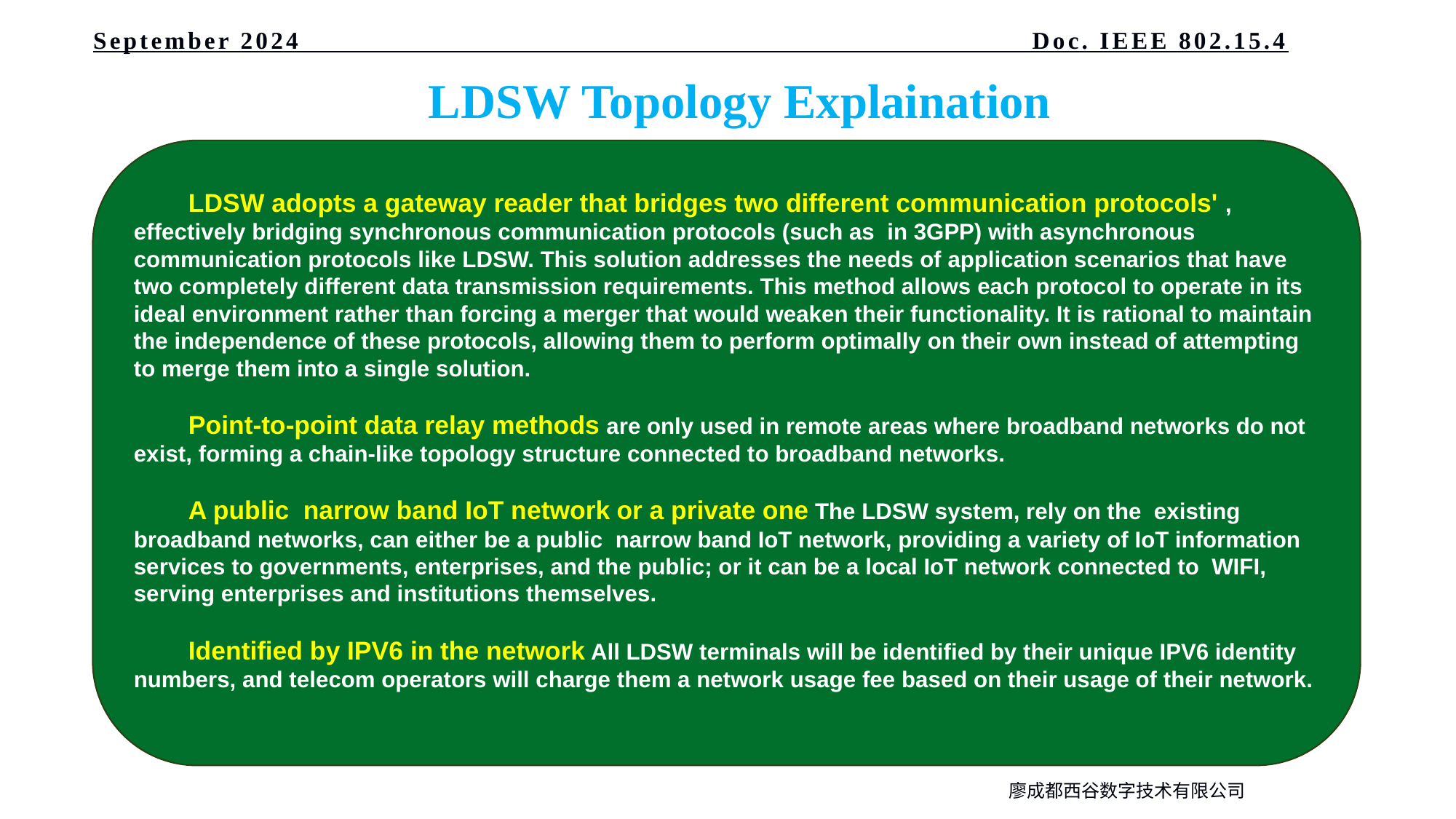

# September 2024                                                                                 Doc. IEEE 802.15.4
LDSW Topology Explaination
LDSW adopts a gateway reader that bridges two different communication protocols' , effectively bridging synchronous communication protocols (such as  in 3GPP) with asynchronous communication protocols like LDSW. This solution addresses the needs of application scenarios that have two completely different data transmission requirements. This method allows each protocol to operate in its ideal environment rather than forcing a merger that would weaken their functionality. It is rational to maintain the independence of these protocols, allowing them to perform optimally on their own instead of attempting to merge them into a single solution.

Point-to-point data relay methods are only used in remote areas where broadband networks do not exist, forming a chain-like topology structure connected to broadband networks.

A public  narrow band IoT network or a private one The LDSW system, rely on the  existing broadband networks, can either be a public  narrow band IoT network, providing a variety of IoT information services to governments, enterprises, and the public; or it can be a local IoT network connected to  WIFI, serving enterprises and institutions themselves.

Identified by IPV6 in the network All LDSW terminals will be identified by their unique IPV6 identity numbers, and telecom operators will charge them a network usage fee based on their usage of their network.

10
廖成都西谷数字技术有限公司